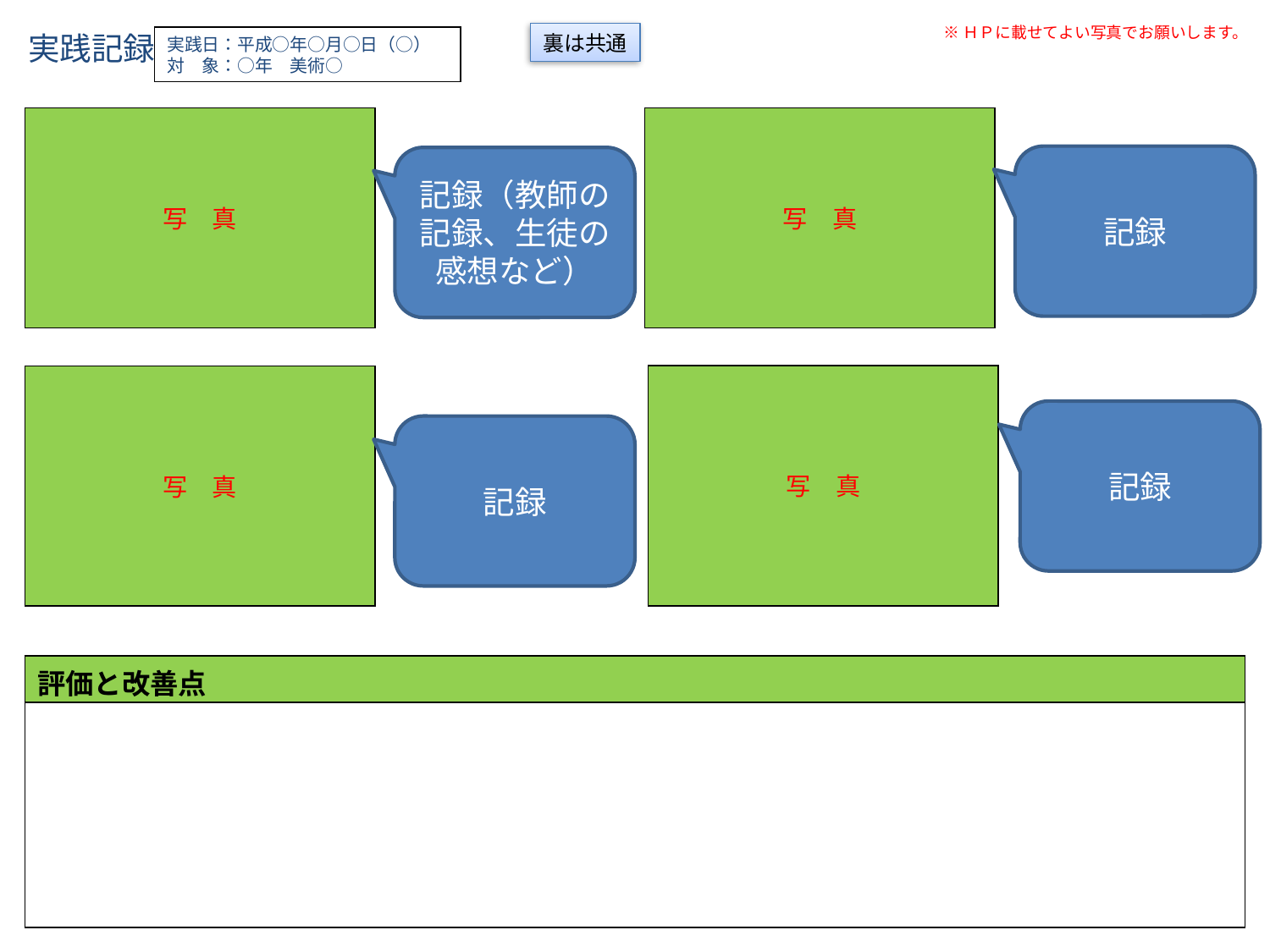

※ＨＰに載せてよい写真でお願いします。
実践記録
裏は共通
実践日：平成○年○月○日（○）
対　象：○年　美術○
写　真
写　真
記録
記録（教師の記録、生徒の感想など）
写　真
写　真
記録
記録
| 評価と改善点 |
| --- |
|  |